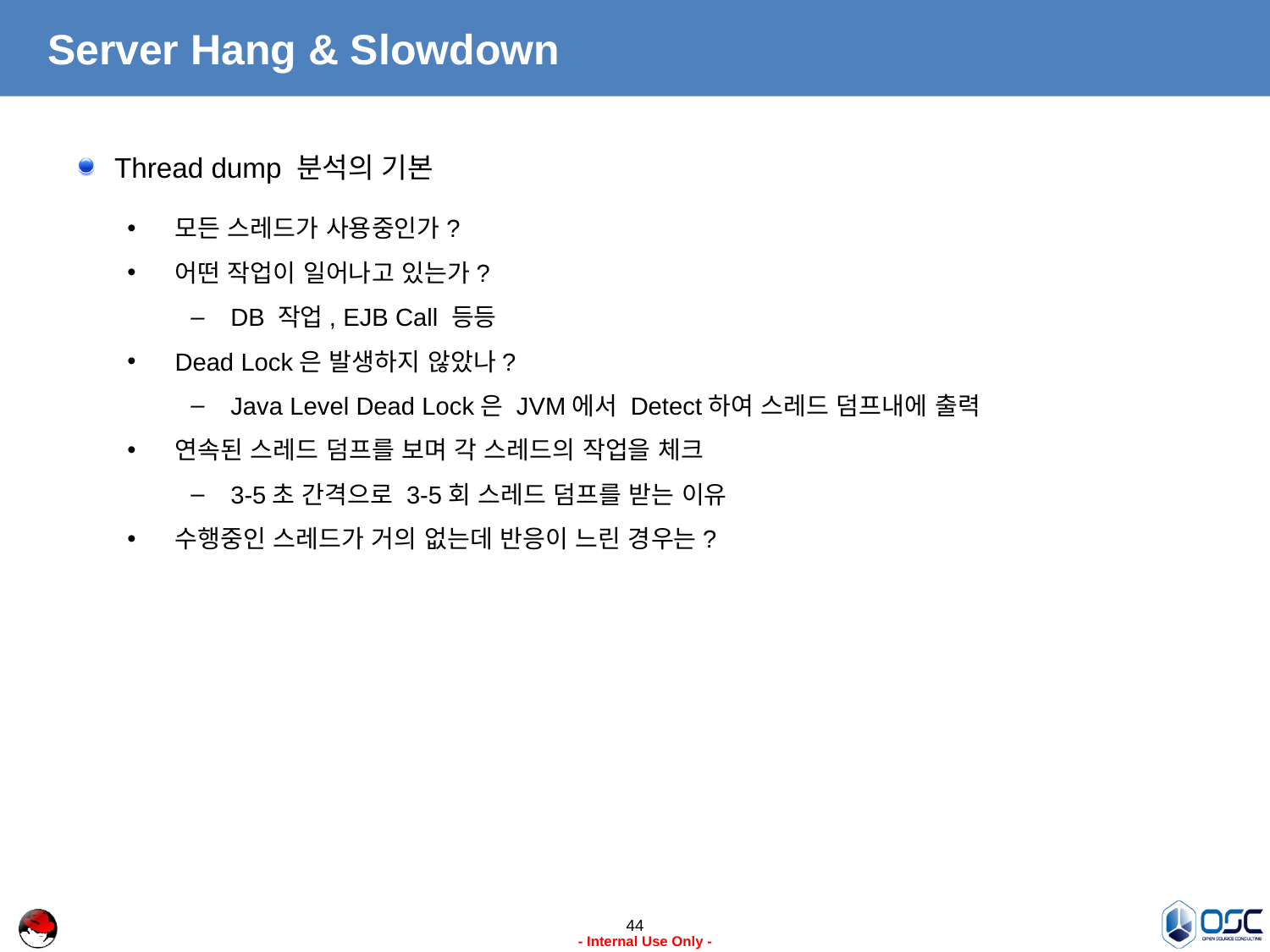

# Server Hang & Slowdown
Thread dump 분석의 기본
모든 스레드가 사용중인가?
어떤 작업이 일어나고 있는가?
DB 작업, EJB Call 등등
Dead Lock은 발생하지 않았나?
Java Level Dead Lock은 JVM에서 Detect하여 스레드 덤프내에 출력
연속된 스레드 덤프를 보며 각 스레드의 작업을 체크
3-5초 간격으로 3-5회 스레드 덤프를 받는 이유
수행중인 스레드가 거의 없는데 반응이 느린 경우는?